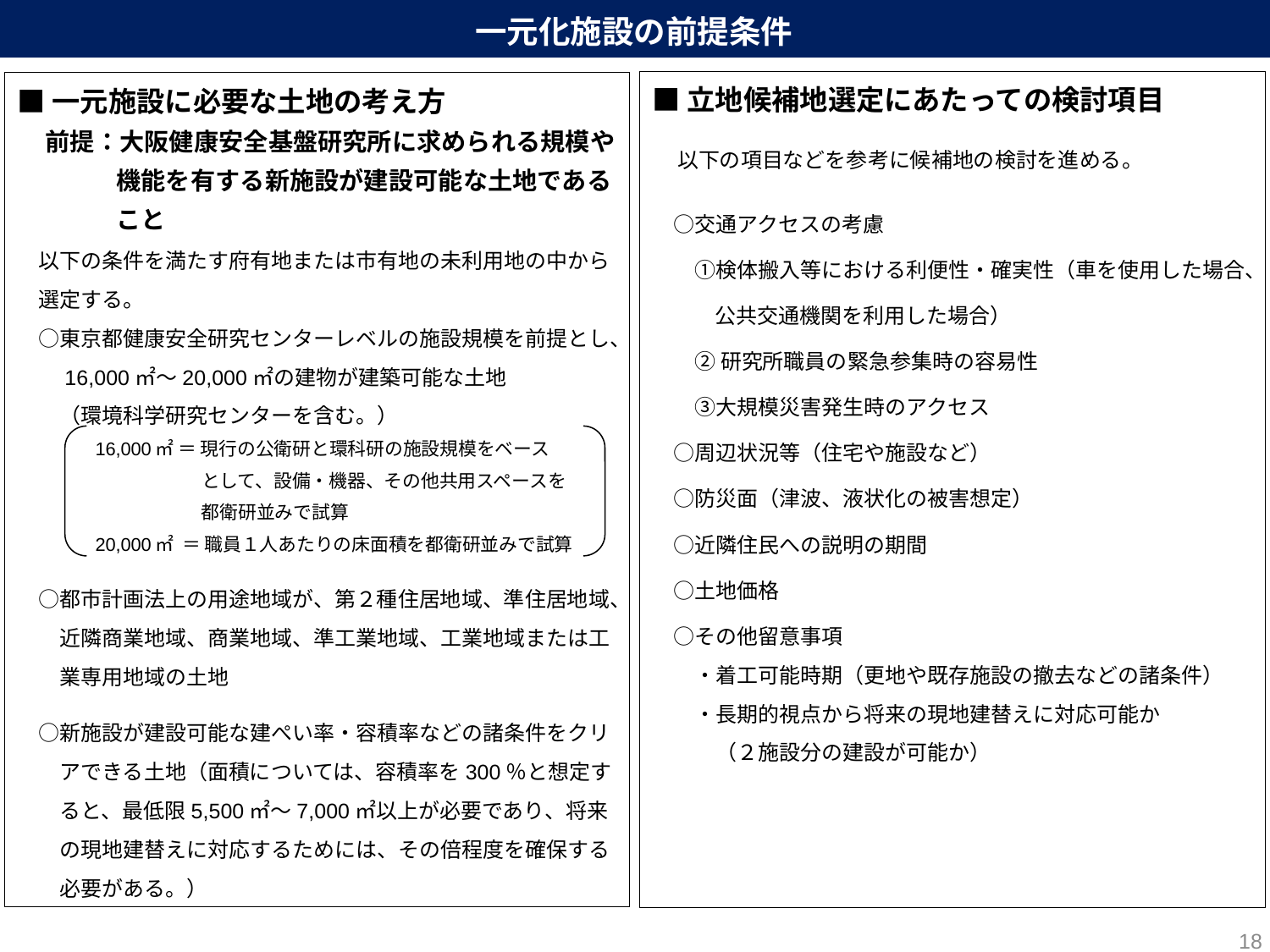

一元化施設の前提条件
■立地候補地選定にあたっての検討項目

　以下の項目などを参考に候補地の検討を進める。

　○交通アクセスの考慮
　　①検体搬入等における利便性・確実性（車を使用した場合、公共交通機関を利用した場合）
　　② 研究所職員の緊急参集時の容易性
　　③大規模災害発生時のアクセス
　○周辺状況等（住宅や施設など）
　○防災面（津波、液状化の被害想定）
　○近隣住民への説明の期間
　○土地価格
　○その他留意事項
　　・着工可能時期（更地や既存施設の撤去などの諸条件）
　　・長期的視点から将来の現地建替えに対応可能か
　　　（２施設分の建設が可能か）
■一元施設に必要な土地の考え方
　前提：大阪健康安全基盤研究所に求められる規模や
　　　　機能を有する新施設が建設可能な土地である
　　　　こと
　以下の条件を満たす府有地または市有地の未利用地の中から
　選定する。
　○東京都健康安全研究センターレベルの施設規模を前提とし、
　　16,000㎡～20,000㎡の建物が建築可能な土地
　　（環境科学研究センターを含む。）
　　　　16,000㎡ ＝ 現行の公衛研と環科研の施設規模をベース
　　　　　　　　　　として、設備・機器、その他共用スペースを
　　　　　　　　　　都衛研並みで試算
　　　　20,000㎡  ＝ 職員１人あたりの床面積を都衛研並みで試算

　○都市計画法上の用途地域が、第２種住居地域、準住居地域、
　　近隣商業地域、商業地域、準工業地域、工業地域または工
　　業専用地域の土地

　○新施設が建設可能な建ぺい率・容積率などの諸条件をクリ
　　アできる土地（面積については、容積率を300％と想定す
　　ると、最低限5,500㎡～7,000㎡以上が必要であり、将来
　　の現地建替えに対応するためには、その倍程度を確保する
　　必要がある。）

18